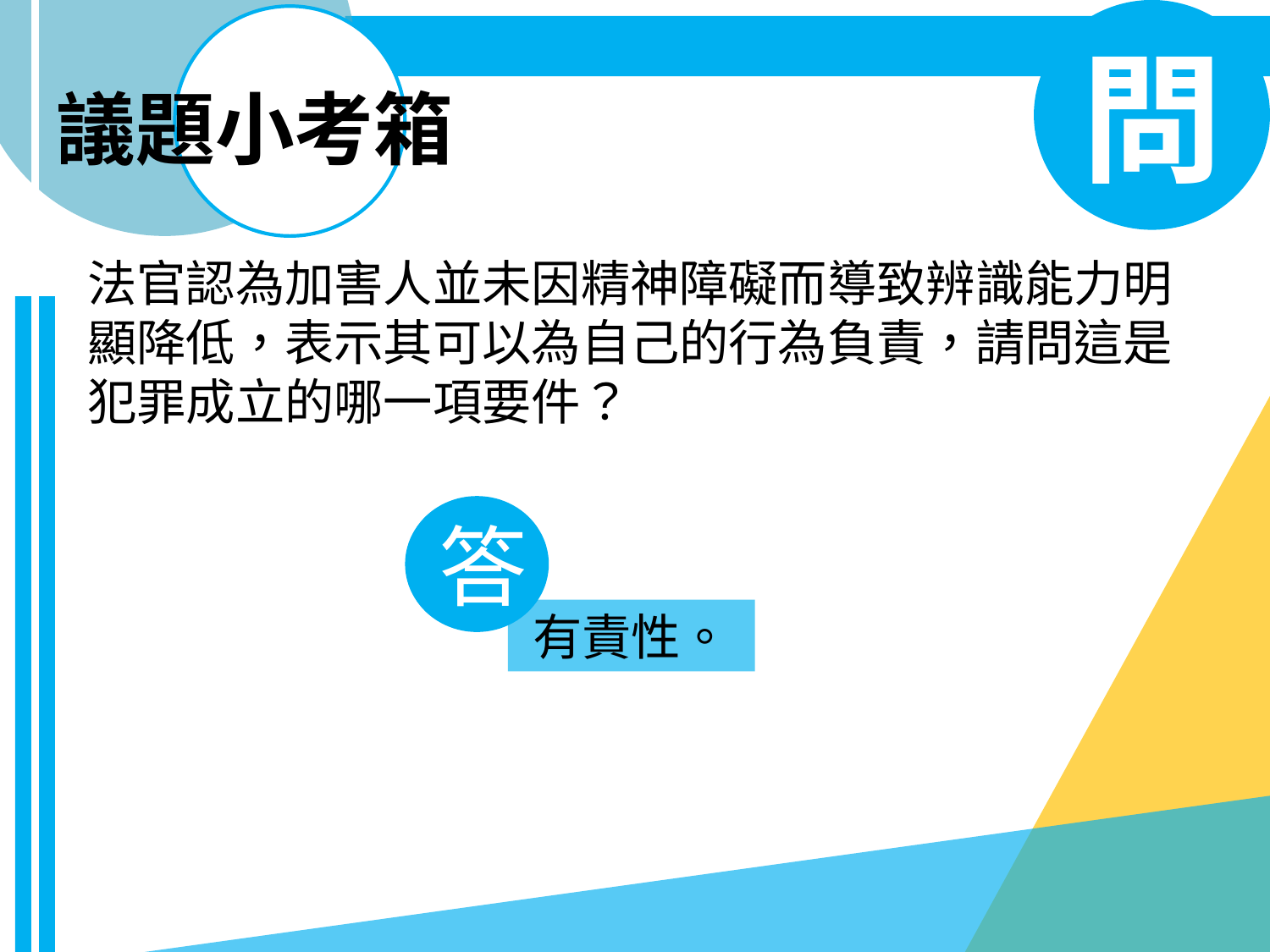

# 議題小考箱
法官認為加害人並未因精神障礙而導致辨識能力明顯降低，表示其可以為自己的行為負責，請問這是犯罪成立的哪一項要件？
答
有責性。